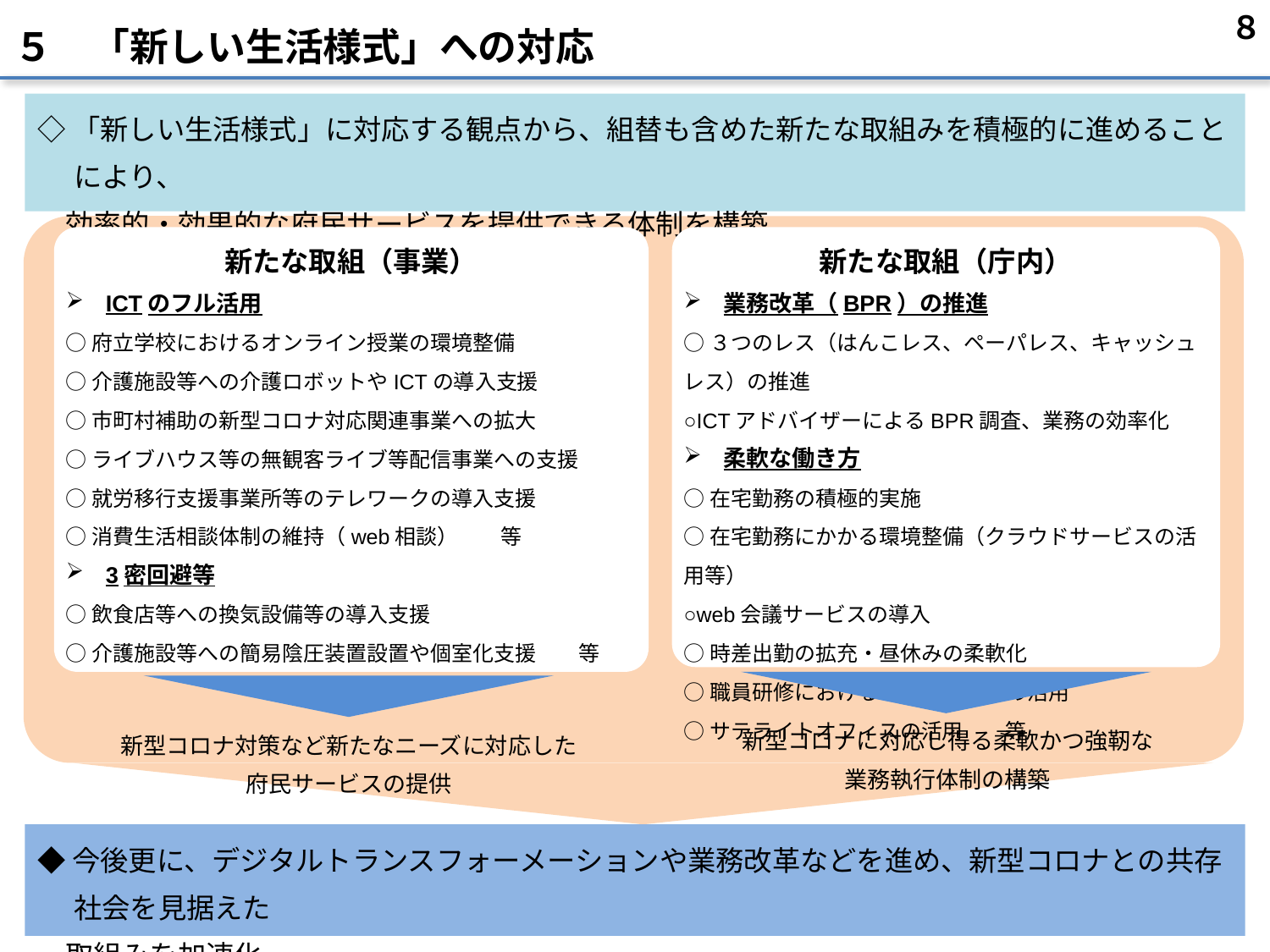

８
５　「新しい生活様式」への対応
◇「新しい生活様式」に対応する観点から、組替も含めた新たな取組みを積極的に進めることにより、
　効率的・効果的な府民サービスを提供できる体制を構築

新たな取組（事業）
ICTのフル活用
○府立学校におけるオンライン授業の環境整備
○介護施設等への介護ロボットやICTの導入支援
○市町村補助の新型コロナ対応関連事業への拡大
○ライブハウス等の無観客ライブ等配信事業への支援
○就労移行支援事業所等のテレワークの導入支援
○消費生活相談体制の維持（web相談）　　等
3密回避等
○飲食店等への換気設備等の導入支援
○介護施設等への簡易陰圧装置設置や個室化支援　　等

新たな取組（庁内）
業務改革（BPR）の推進
○３つのレス（はんこレス、ペーパレス、キャッシュレス）の推進
○ICTアドバイザーによるBPR調査、業務の効率化
柔軟な働き方
○在宅勤務の積極的実施
○在宅勤務にかかる環境整備（クラウドサービスの活用等）
○web会議サービスの導入
○時差出勤の拡充・昼休みの柔軟化
○職員研修におけるｅラーニングの活用
○サテライトオフィスの活用　　等

新型コロナに対応し得る柔軟かつ強靭な
業務執行体制の構築
新型コロナ対策など新たなニーズに対応した
府民サービスの提供

◆今後更に、デジタルトランスフォーメーションや業務改革などを進め、新型コロナとの共存社会を見据えた
　取組みを加速化